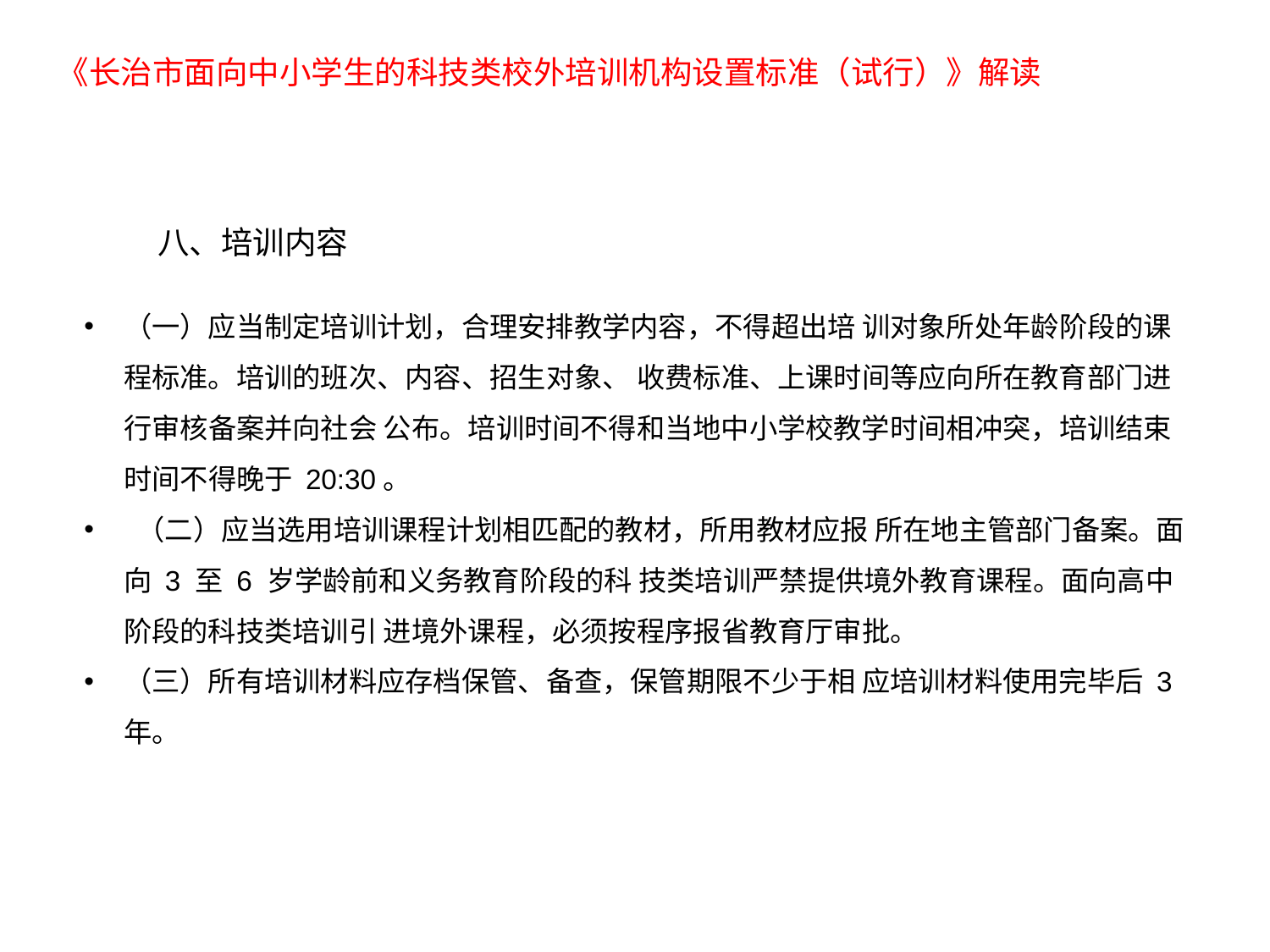

《长治市面向中小学生的科技类校外培训机构设置标准（试行）》解读
八、培训内容
（一）应当制定培训计划，合理安排教学内容，不得超出培 训对象所处年龄阶段的课程标准。培训的班次、内容、招生对象、 收费标准、上课时间等应向所在教育部门进行审核备案并向社会 公布。培训时间不得和当地中小学校教学时间相冲突，培训结束 时间不得晚于 20:30。
 （二）应当选用培训课程计划相匹配的教材，所用教材应报 所在地主管部门备案。面向 3 至 6 岁学龄前和义务教育阶段的科 技类培训严禁提供境外教育课程。面向高中阶段的科技类培训引 进境外课程，必须按程序报省教育厅审批。
（三）所有培训材料应存档保管、备查，保管期限不少于相 应培训材料使用完毕后 3 年。